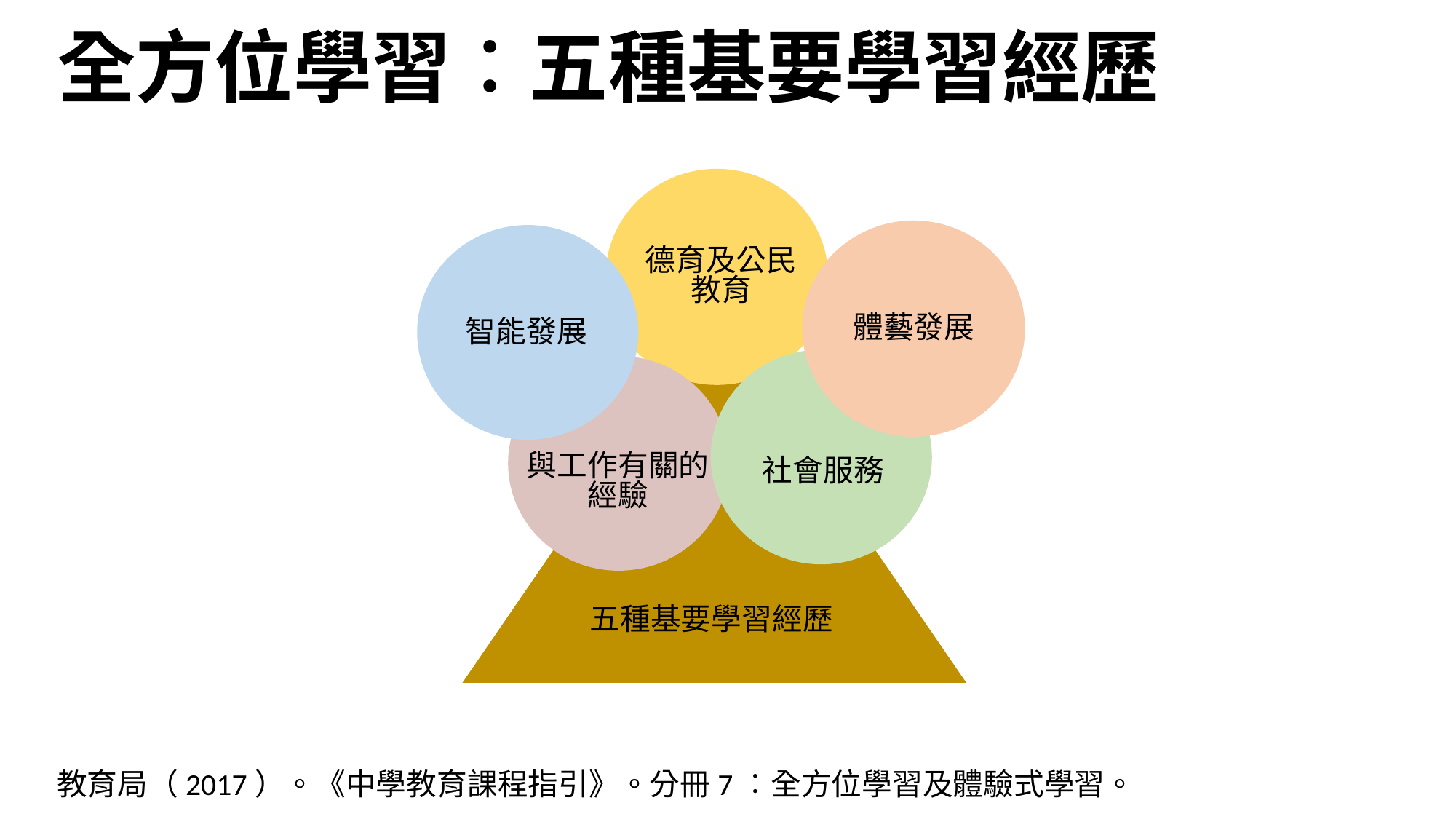

全方位學習︰五種基要學習經歷

德育及公民教育

體藝發展
智能發展
與工作有關的經驗
社會服務
五種基要學習經歷
教育局（2017）。《中學教育課程指引》。分冊7︰全方位學習及體驗式學習。